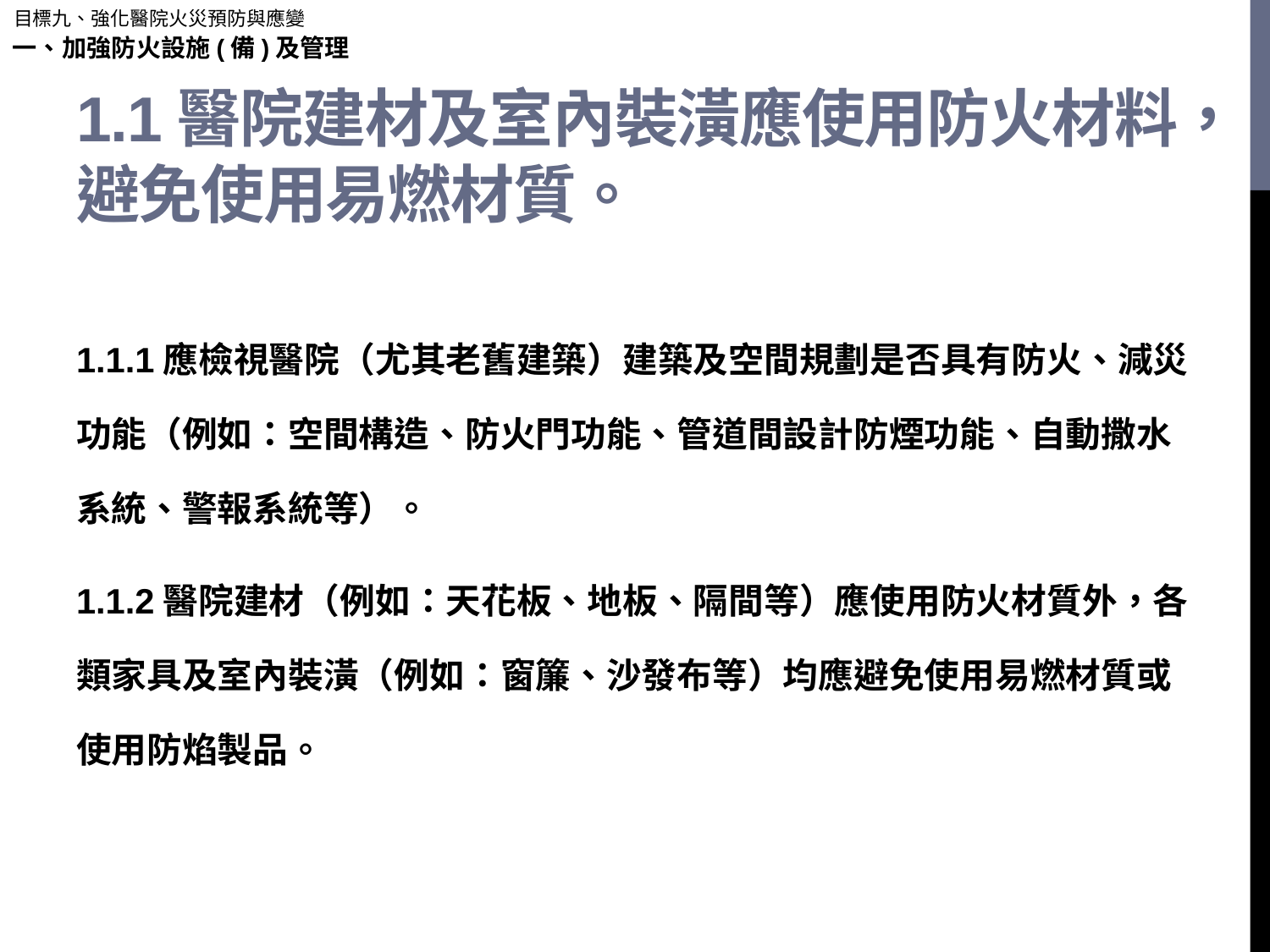

一、加強防火設施(備)及管理
# 1.1醫院建材及室內裝潢應使用防火材料，避免使用易燃材質。
1.1.1應檢視醫院（尤其老舊建築）建築及空間規劃是否具有防火、減災功能（例如：空間構造、防火門功能、管道間設計防煙功能、自動撒水系統、警報系統等）。
1.1.2醫院建材（例如：天花板、地板、隔間等）應使用防火材質外，各類家具及室內裝潢（例如：窗簾、沙發布等）均應避免使用易燃材質或使用防焰製品。